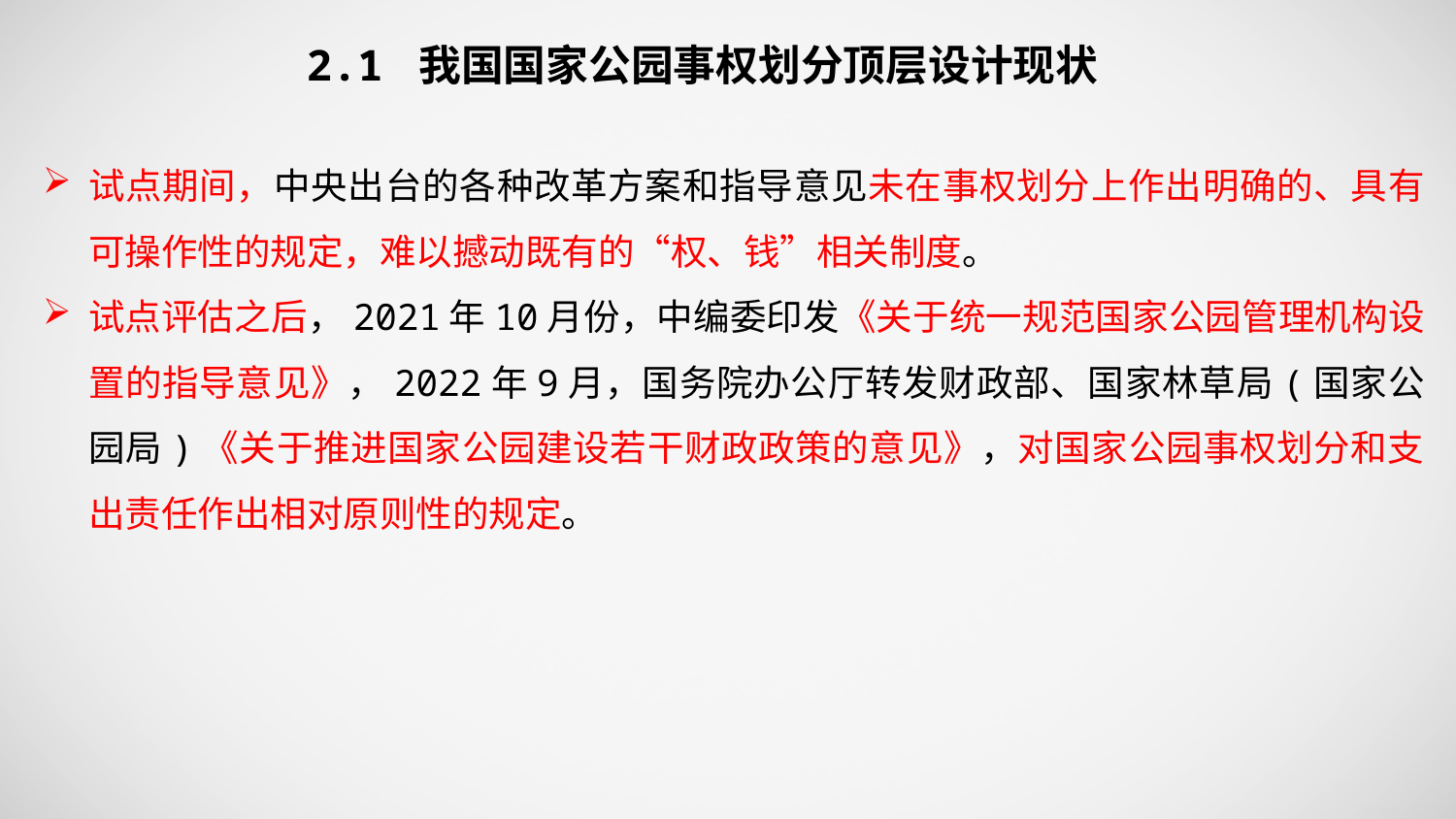

2.1 我国国家公园事权划分顶层设计现状
试点期间，中央出台的各种改革方案和指导意见未在事权划分上作出明确的、具有可操作性的规定，难以撼动既有的“权、钱”相关制度。
试点评估之后，2021年10月份，中编委印发《关于统一规范国家公园管理机构设置的指导意见》，2022年9月，国务院办公厅转发财政部、国家林草局(国家公园局)《关于推进国家公园建设若干财政政策的意见》，对国家公园事权划分和支出责任作出相对原则性的规定。